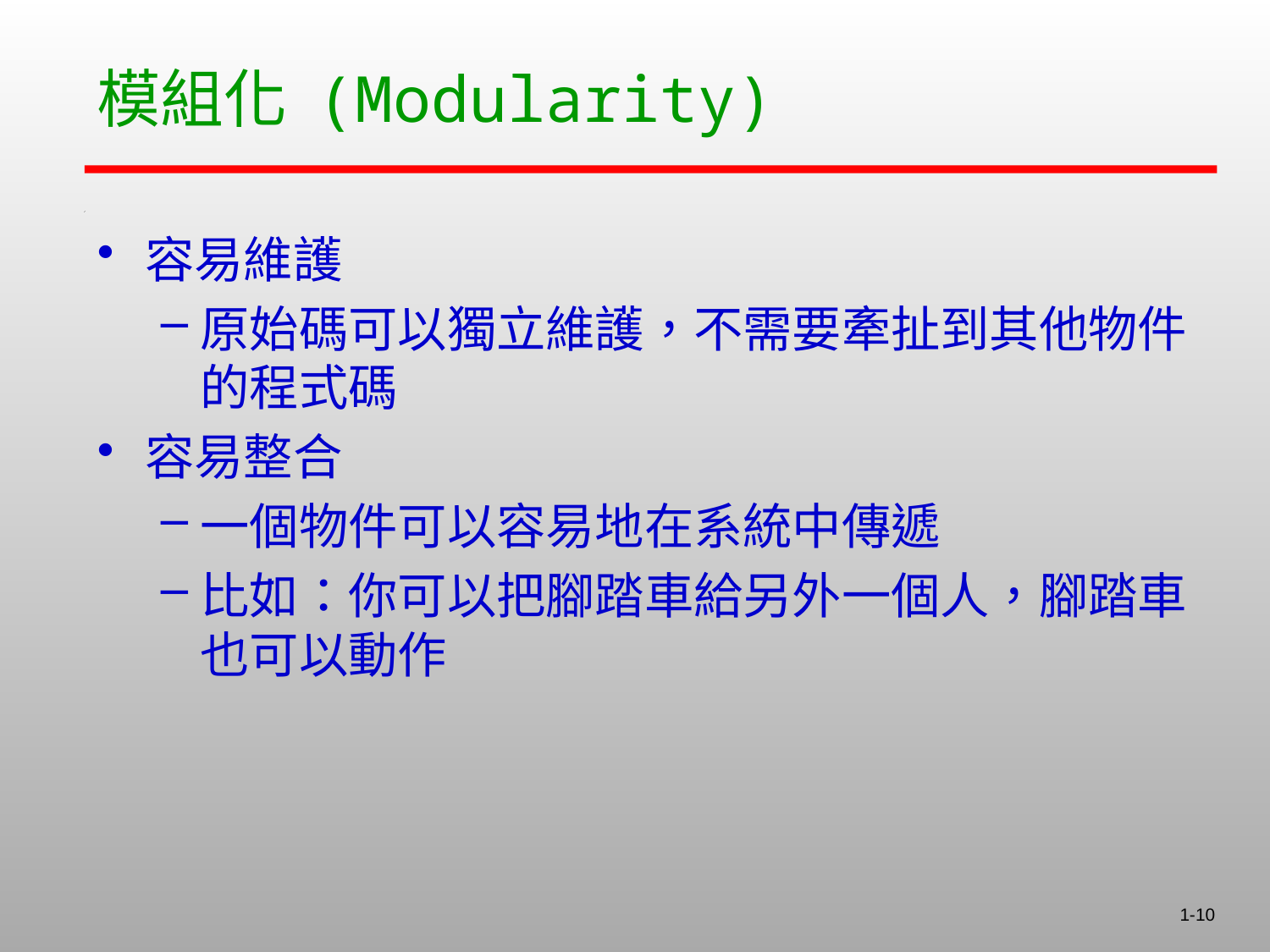

# 模組化 (Modularity)
容易維護
原始碼可以獨立維護，不需要牽扯到其他物件的程式碼
容易整合
一個物件可以容易地在系統中傳遞
比如：你可以把腳踏車給另外一個人，腳踏車也可以動作
1-10